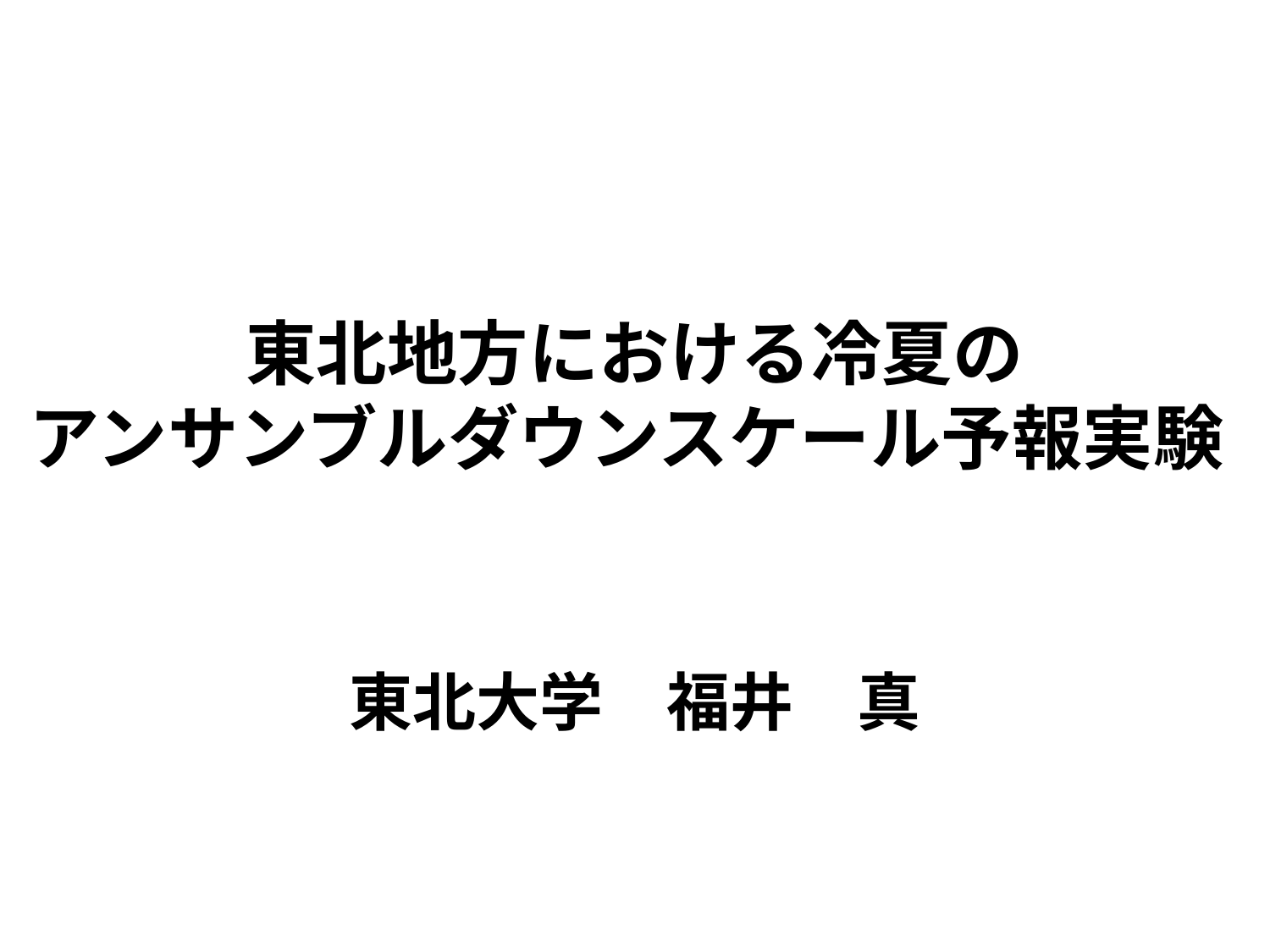

# 東北地方における冷夏の アンサンブルダウンスケール予報実験
東北大学　福井　真